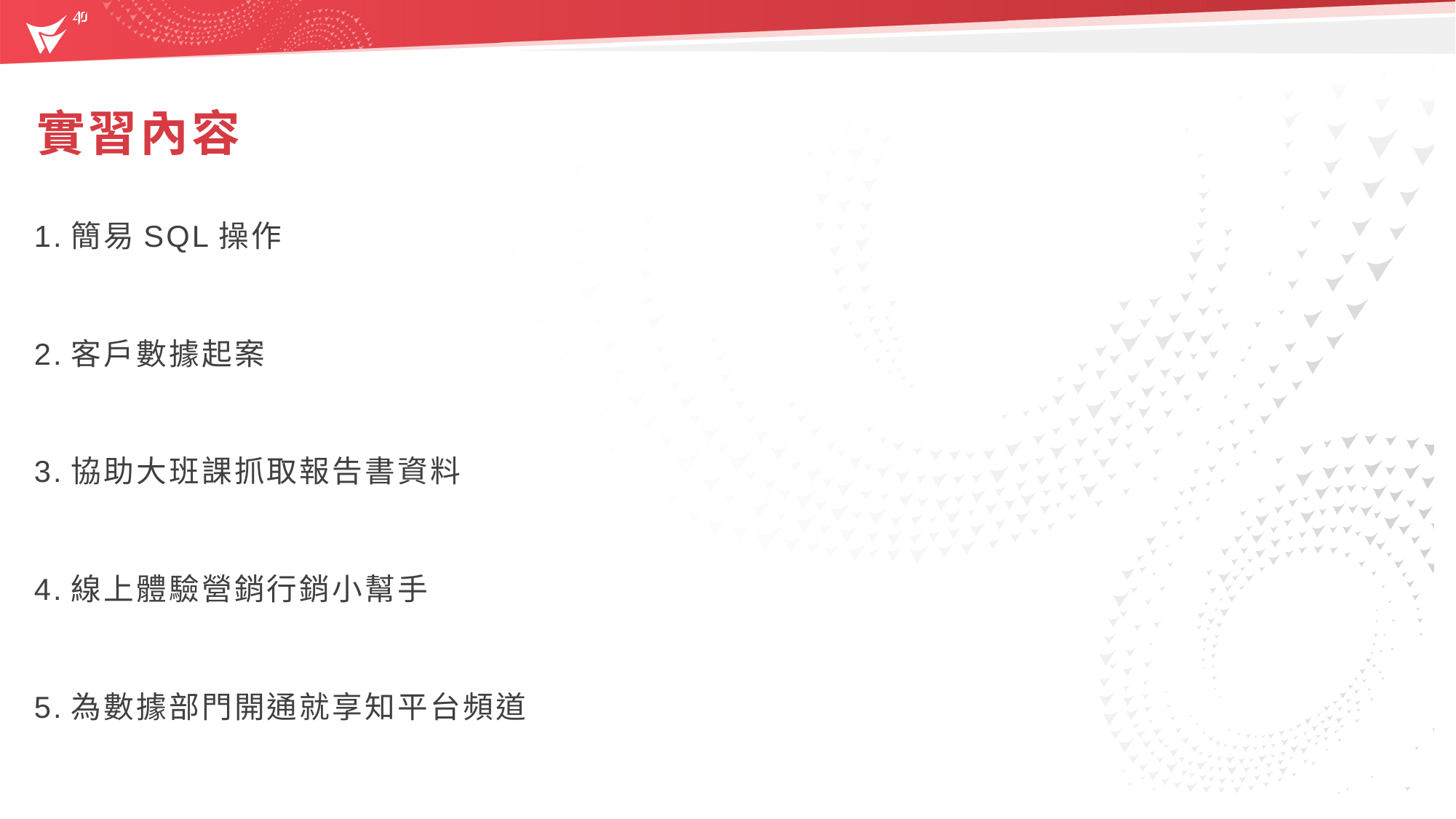

實習內容
1.簡易SQL操作

2.客戶數據起案

3.協助大班課抓取報告書資料

4.線上體驗營銷行銷小幫手

5.為數據部門開通就享知平台頻道